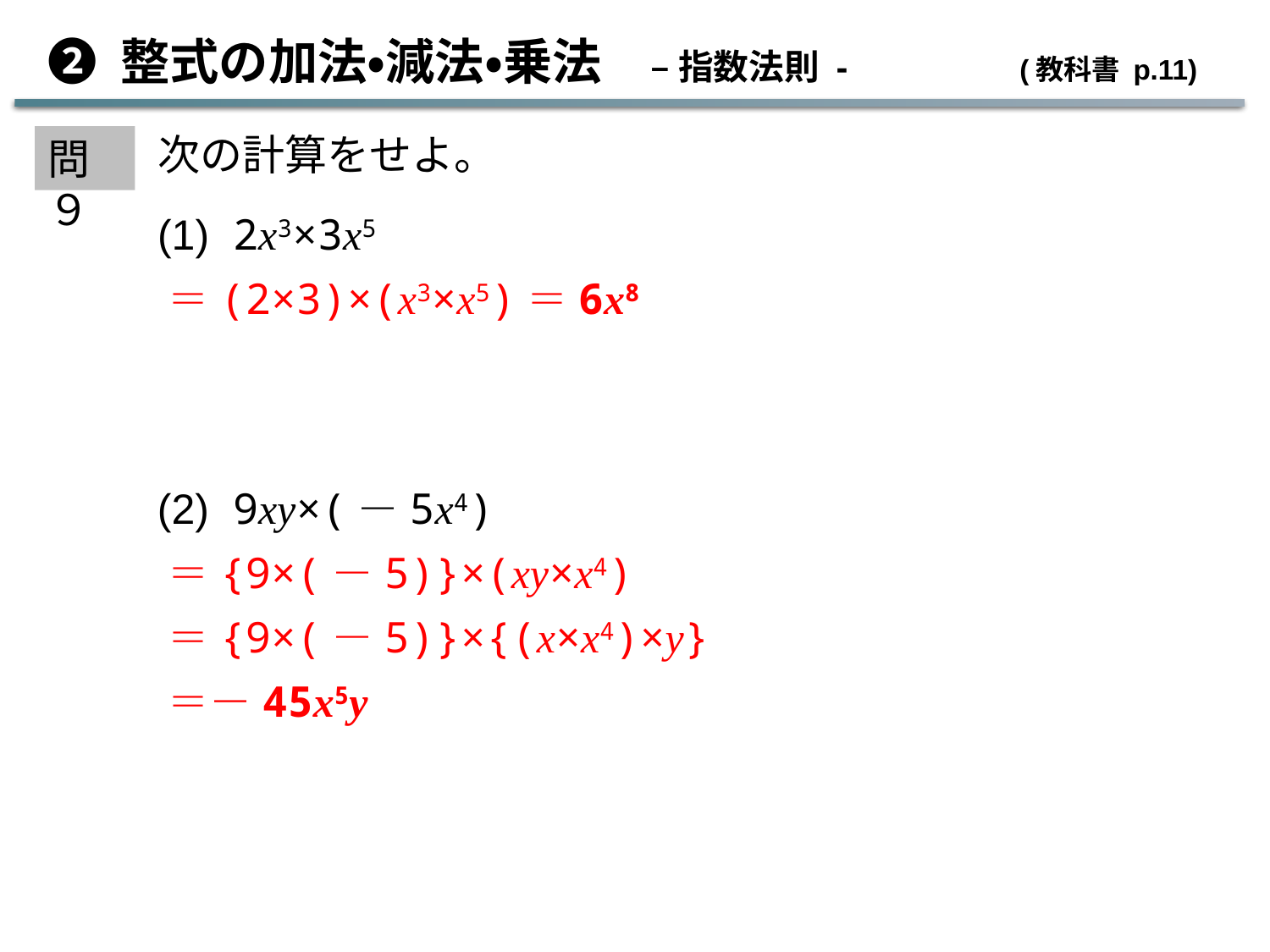

➋ 整式の加法・減法・乗法　– 指数法則 -	      (教科書 p.11)
次の計算をせよ。
問９

(1)  2x3×3x5
＝(2×3)×(x3×x5)＝6x8
(2)  9xy×(－5x4)
＝{9×(－5)}×(xy×x4)
＝{9×(－5)}×{(x×x4)×y}
＝－45x5y